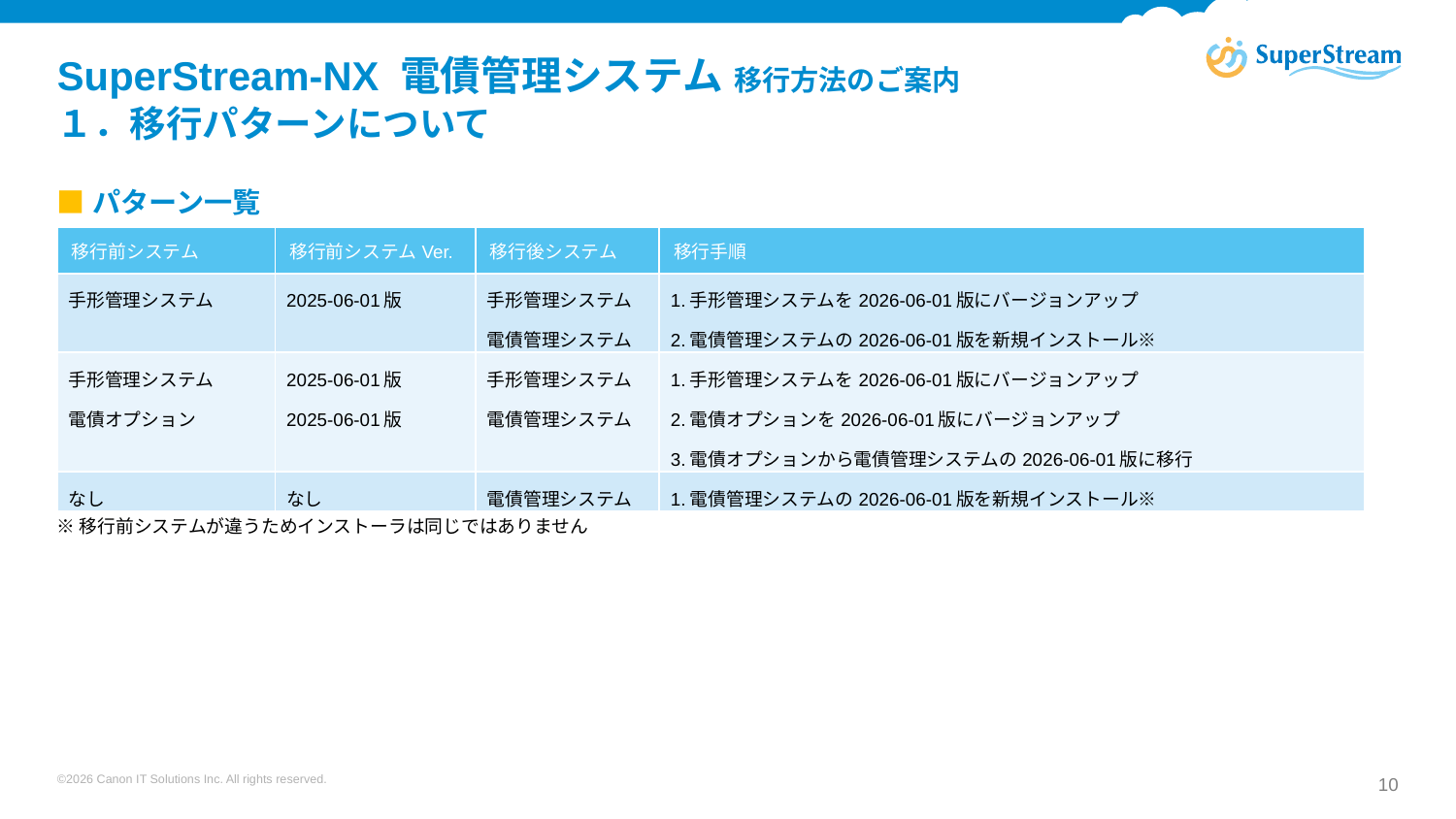

# SuperStream-NX 電債管理システム 移行方法のご案内 １．移行パターンについて
■パターン一覧
| 移行前システム | 移行前システムVer. | 移行後システム | 移行手順 |
| --- | --- | --- | --- |
| 手形管理システム | 2025-06-01版 | 手形管理システム 電債管理システム | 1.手形管理システムを2026-06-01版にバージョンアップ 2.電債管理システムの2026-06-01版を新規インストール※ |
| 手形管理システム 電債オプション | 2025-06-01版 2025-06-01版 | 手形管理システム 電債管理システム | 1.手形管理システムを2026-06-01版にバージョンアップ 2.電債オプションを2026-06-01版にバージョンアップ 3.電債オプションから電債管理システムの2026-06-01版に移行 |
| なし | なし | 電債管理システム | 1.電債管理システムの2026-06-01版を新規インストール※ |
※移行前システムが違うためインストーラは同じではありません

©2026 Canon IT Solutions Inc. All rights reserved.
10